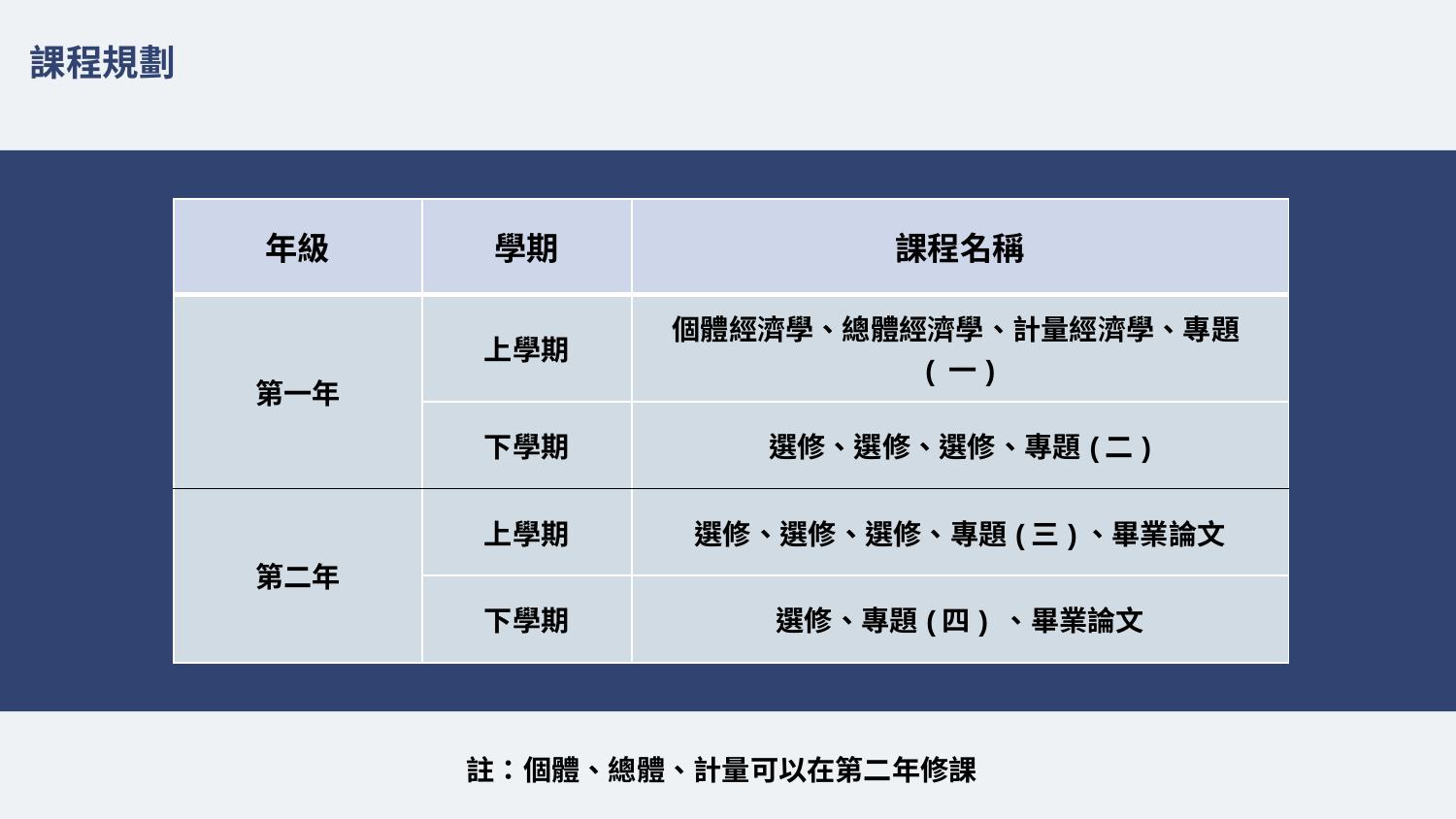

課程規劃

| 年級 | 學期 | 課程名稱 |
| --- | --- | --- |
| 第一年 | 上學期 | 個體經濟學、總體經濟學、計量經濟學、專題( 一) |
|  | 下學期 | 選修、選修、選修、專題(二) |
| 第二年 | 上學期 | 選修、選修、選修、專題(三)、畢業論文 |
|  | 下學期 | 選修、專題(四) 、畢業論文 |
註：個體、總體、計量可以在第二年修課